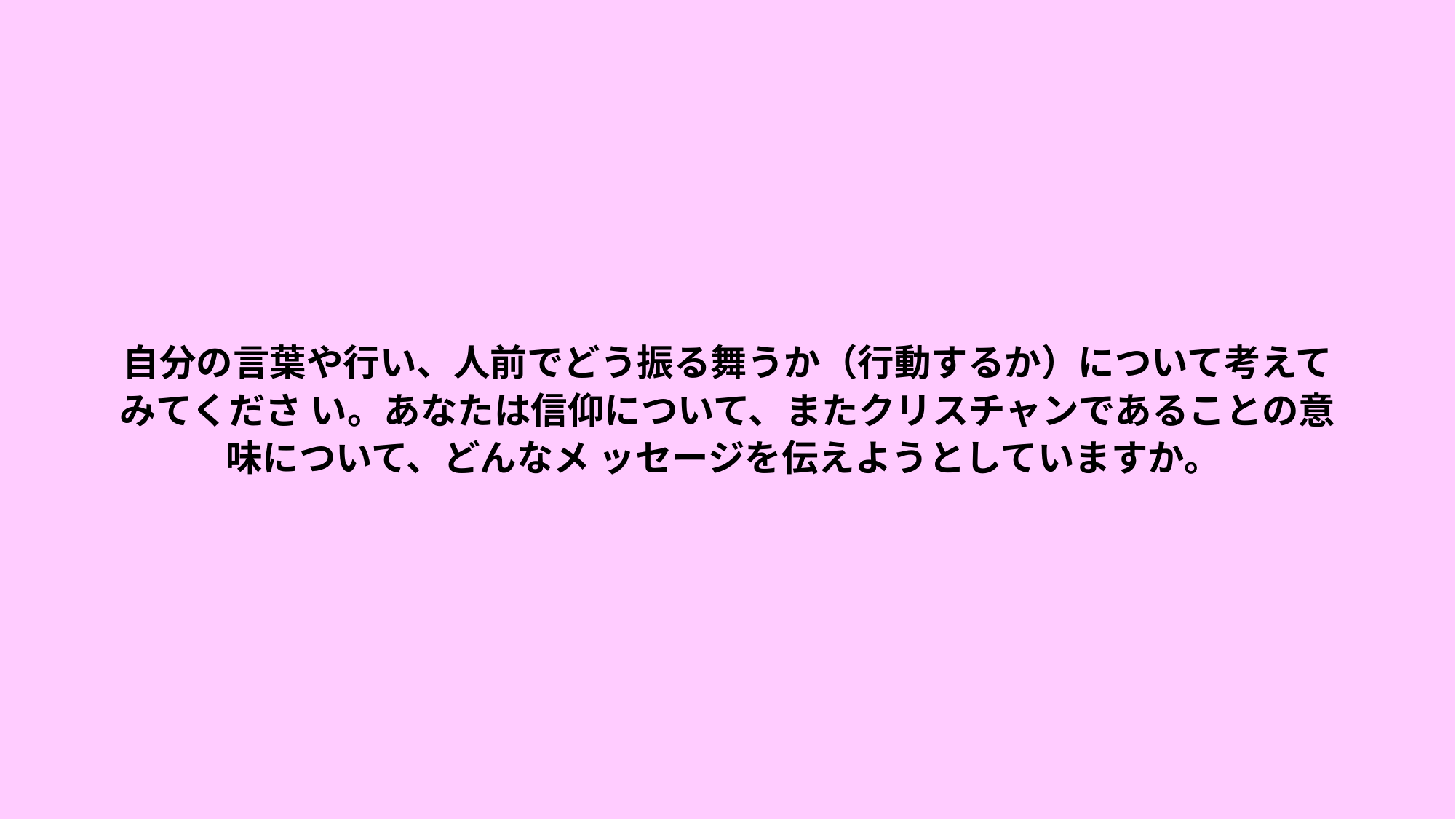

# 自分の言葉や行い、人前でどう振る舞うか（行動するか）について考えてみてくださ い。あなたは信仰について、またクリスチャンであることの意味について、どんなメ ッセージを伝えようとしていますか。